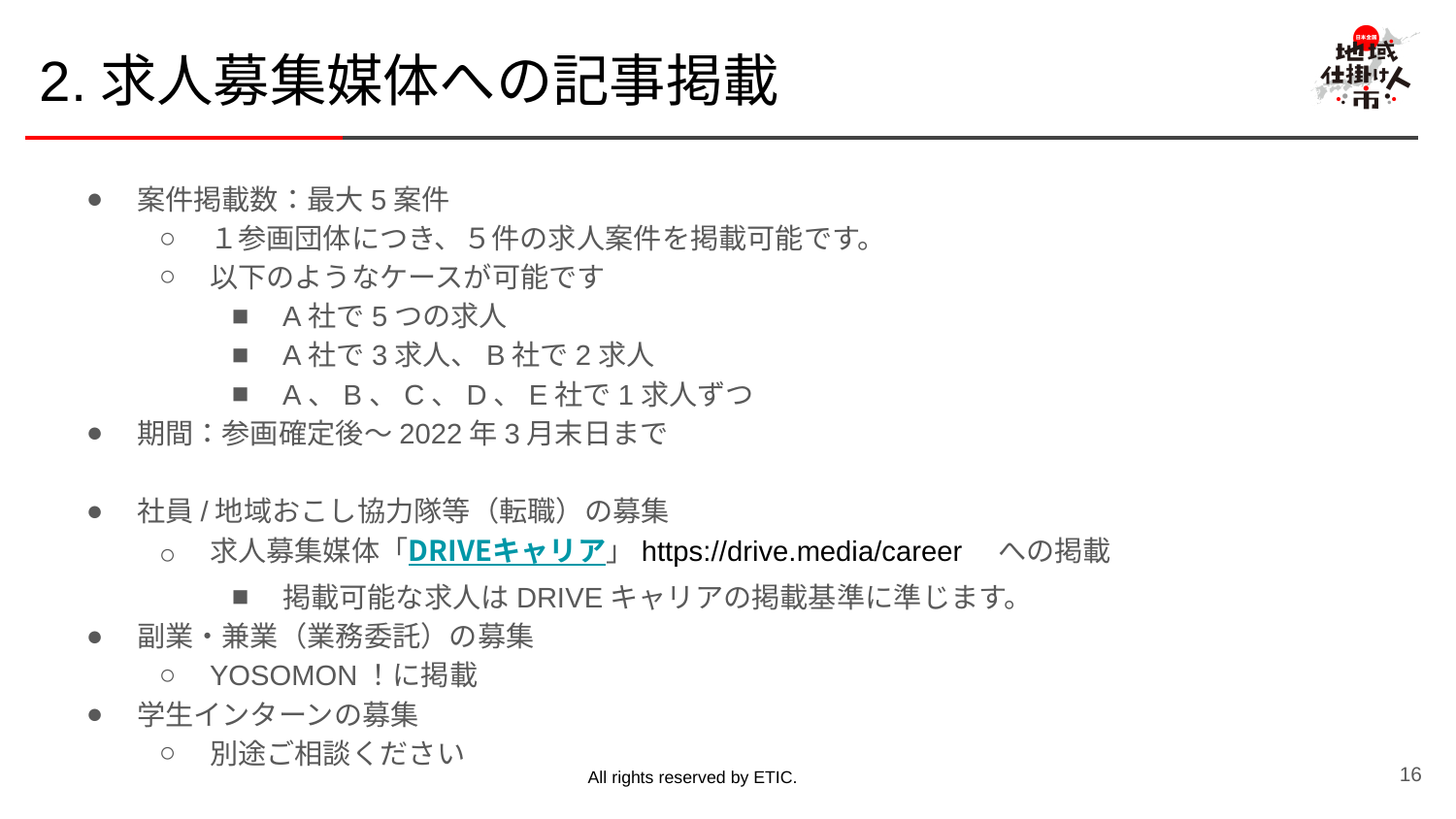

# 2.求人募集媒体への記事掲載
案件掲載数：最大5案件
１参画団体につき、５件の求人案件を掲載可能です。
以下のようなケースが可能です
A社で5つの求人
A社で3求人、B社で2求人
A、B、C、D、E社で1求人ずつ
期間：参画確定後～2022年3月末日まで
社員/地域おこし協力隊等（転職）の募集
求人募集媒体「DRIVEキャリア」https://drive.media/career　への掲載
掲載可能な求人はDRIVEキャリアの掲載基準に準じます。
副業・兼業（業務委託）の募集
YOSOMON！に掲載
学生インターンの募集
別途ご相談ください

16